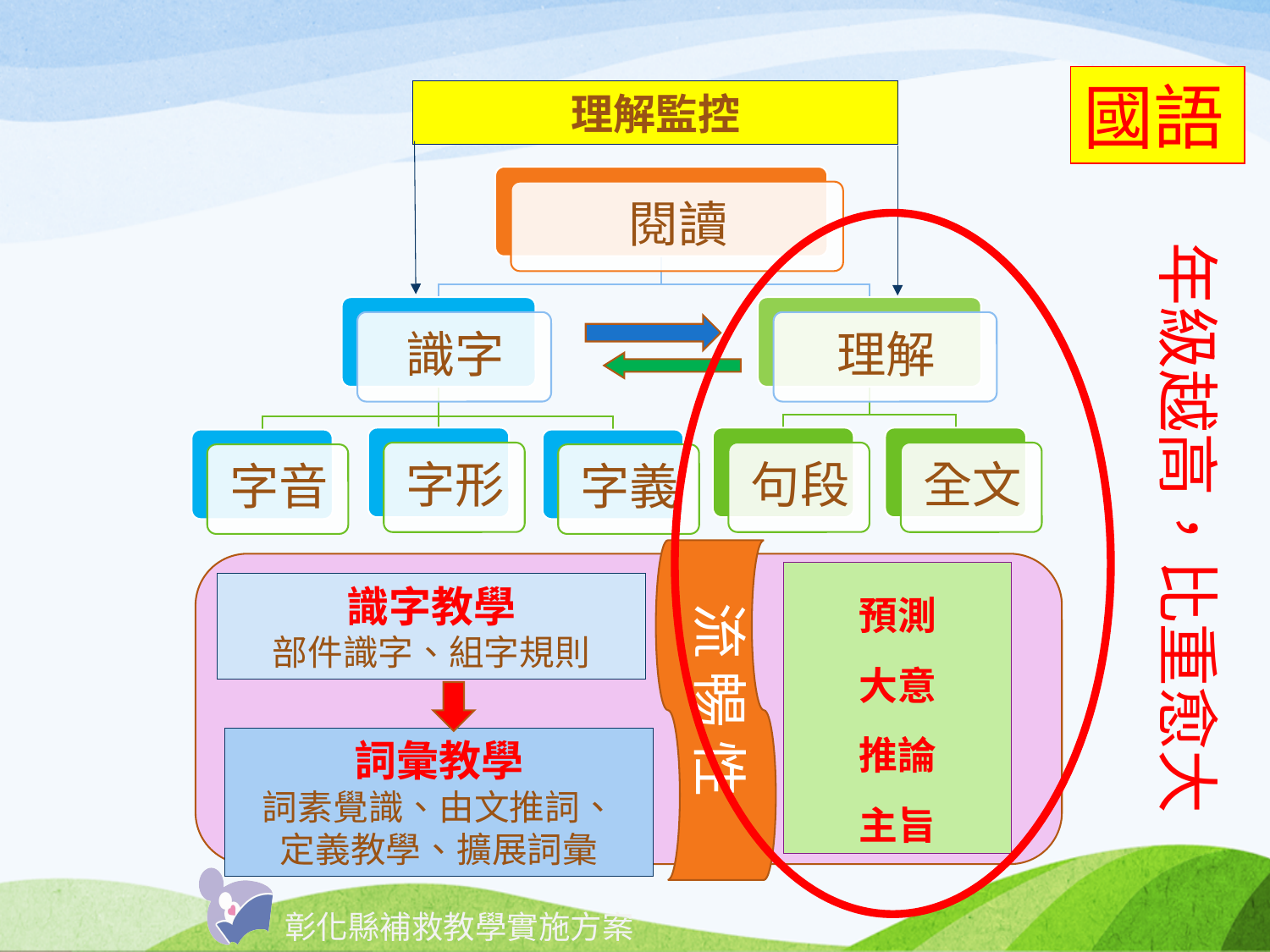

國語
閱讀
識字
字音
字形
字義
理解
句段
全文
理解監控

年級越高，比重愈大

預測
大意
推論
主旨
識字教學
部件識字、組字規則
流 暢 性

詞彙教學
詞素覺識、由文推詞、
定義教學、擴展詞彙